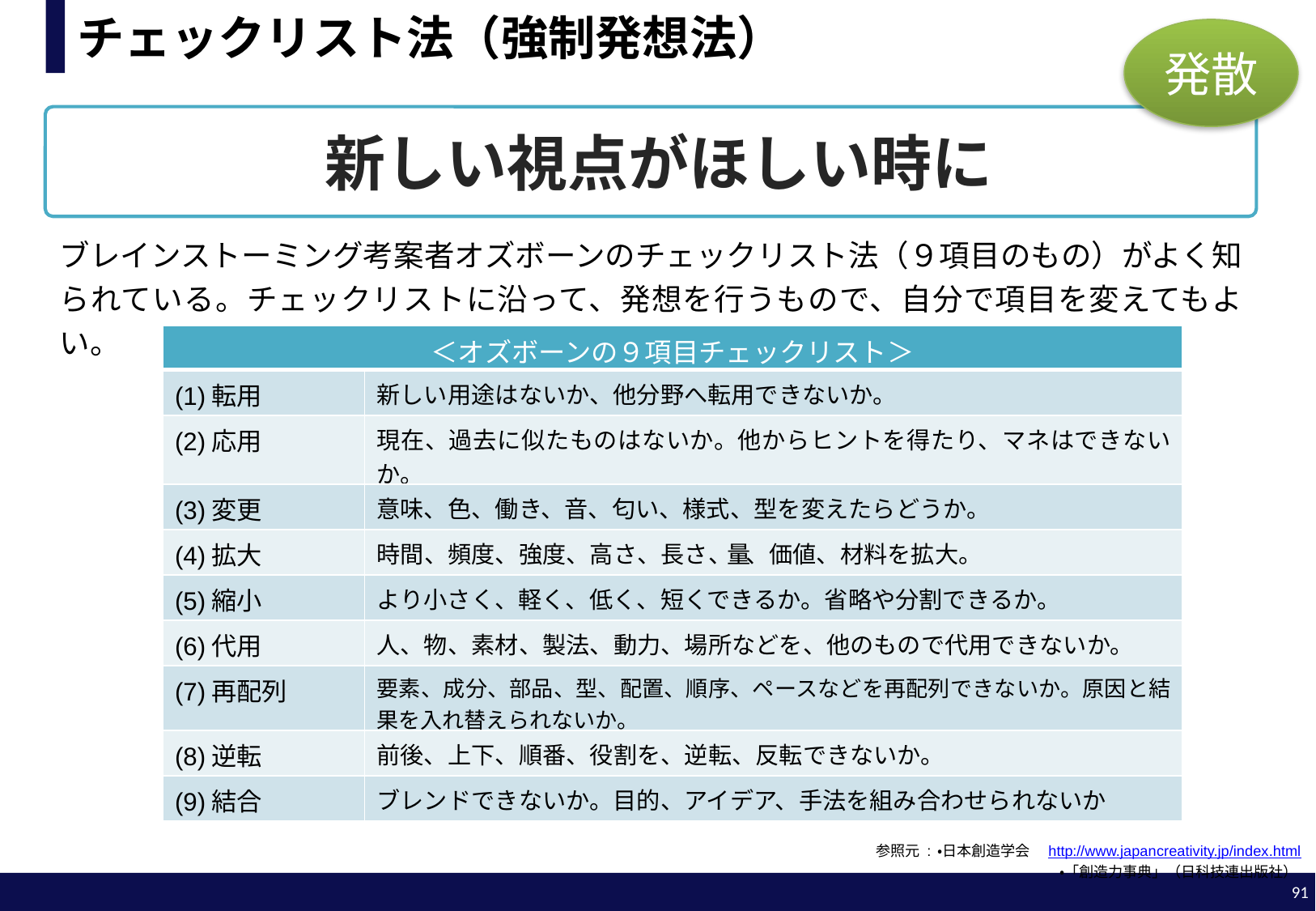

# チェックリスト法（強制発想法）
発散
新しい視点がほしい時に
ブレインストーミング考案者オズボーンのチェックリスト法（９項目のもの）がよく知られている。チェックリストに沿って、発想を行うもので、自分で項目を変えてもよい。
| ＜オズボーンの９項目チェックリスト＞ |  |
| --- | --- |
| (1)転用 | 新しい用途はないか、他分野へ転用できないか。 |
| (2)応用 | 現在、過去に似たものはないか。他からヒントを得たり、マネはできないか。 |
| (3)変更 | 意味、色、働き、音、匂い、様式、型を変えたらどうか。 |
| (4)拡大 | 時間、頻度、強度、高さ、長さ、量、価値、材料を拡大。 |
| (5)縮小 | より小さく、軽く、低く、短くできるか。省略や分割できるか。 |
| (6)代用 | 人、物、素材、製法、動力、場所などを、他のもので代用できないか。 |
| (7)再配列 | 要素、成分、部品、型、配置、順序、ペースなどを再配列できないか。原因と結果を入れ替えられないか。 |
| (8)逆転 | 前後、上下、順番、役割を、逆転、反転できないか。 |
| (9)結合 | ブレンドできないか。目的、アイデア、手法を組み合わせられないか |
参照元 : ・日本創造学会　http://www.japancreativity.jp/index.html
・「創造力事典」（日科技連出版社）